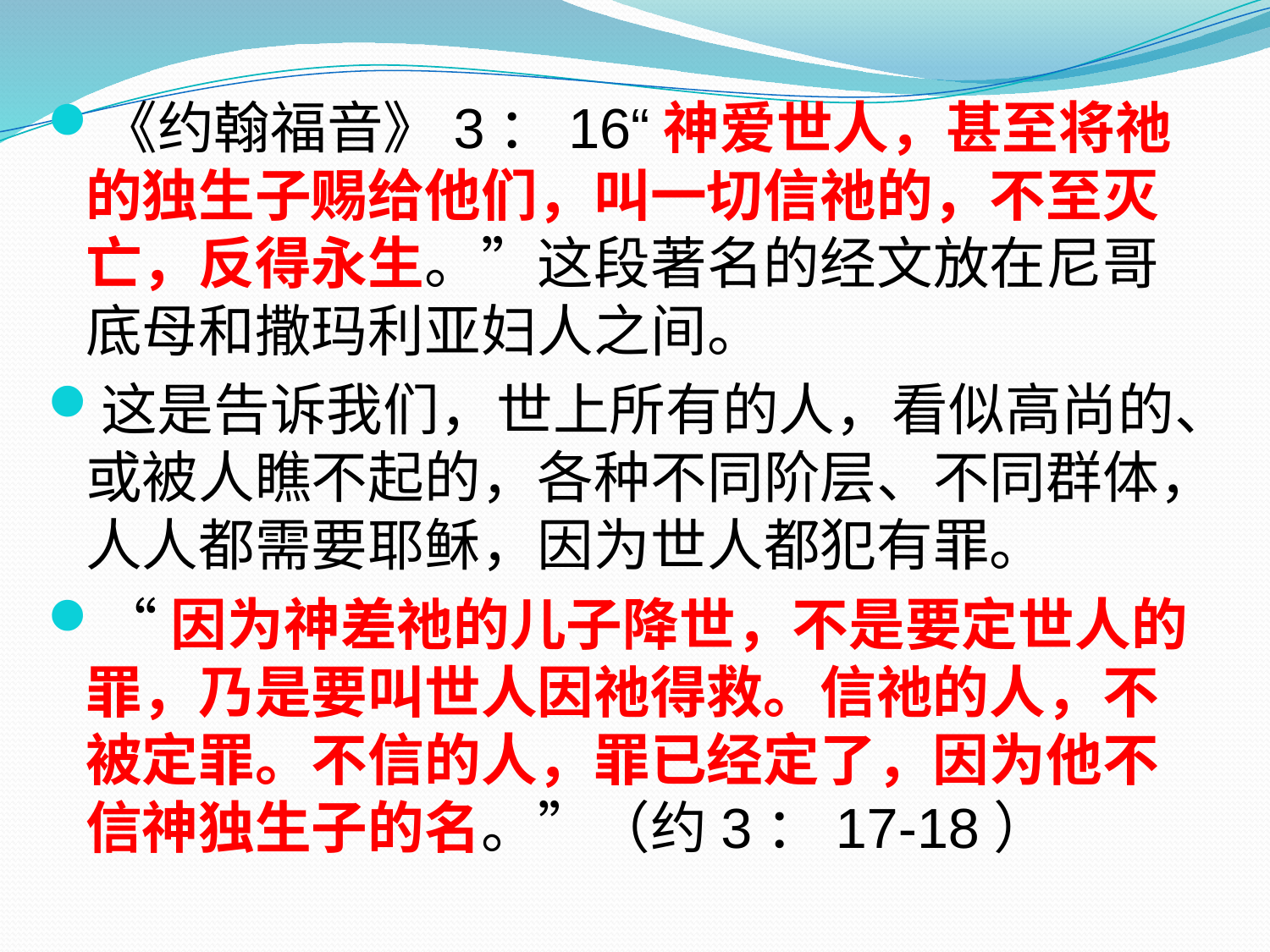

#
《约翰福音》3：16“神爱世人，甚至将祂的独生子赐给他们，叫一切信祂的，不至灭亡，反得永生。”这段著名的经文放在尼哥底母和撒玛利亚妇人之间。
这是告诉我们，世上所有的人，看似高尚的、或被人瞧不起的，各种不同阶层、不同群体，人人都需要耶稣，因为世人都犯有罪。
“因为神差祂的儿子降世，不是要定世人的罪，乃是要叫世人因祂得救。信祂的人，不被定罪。不信的人，罪已经定了，因为他不信神独生子的名。”（约3：17-18）